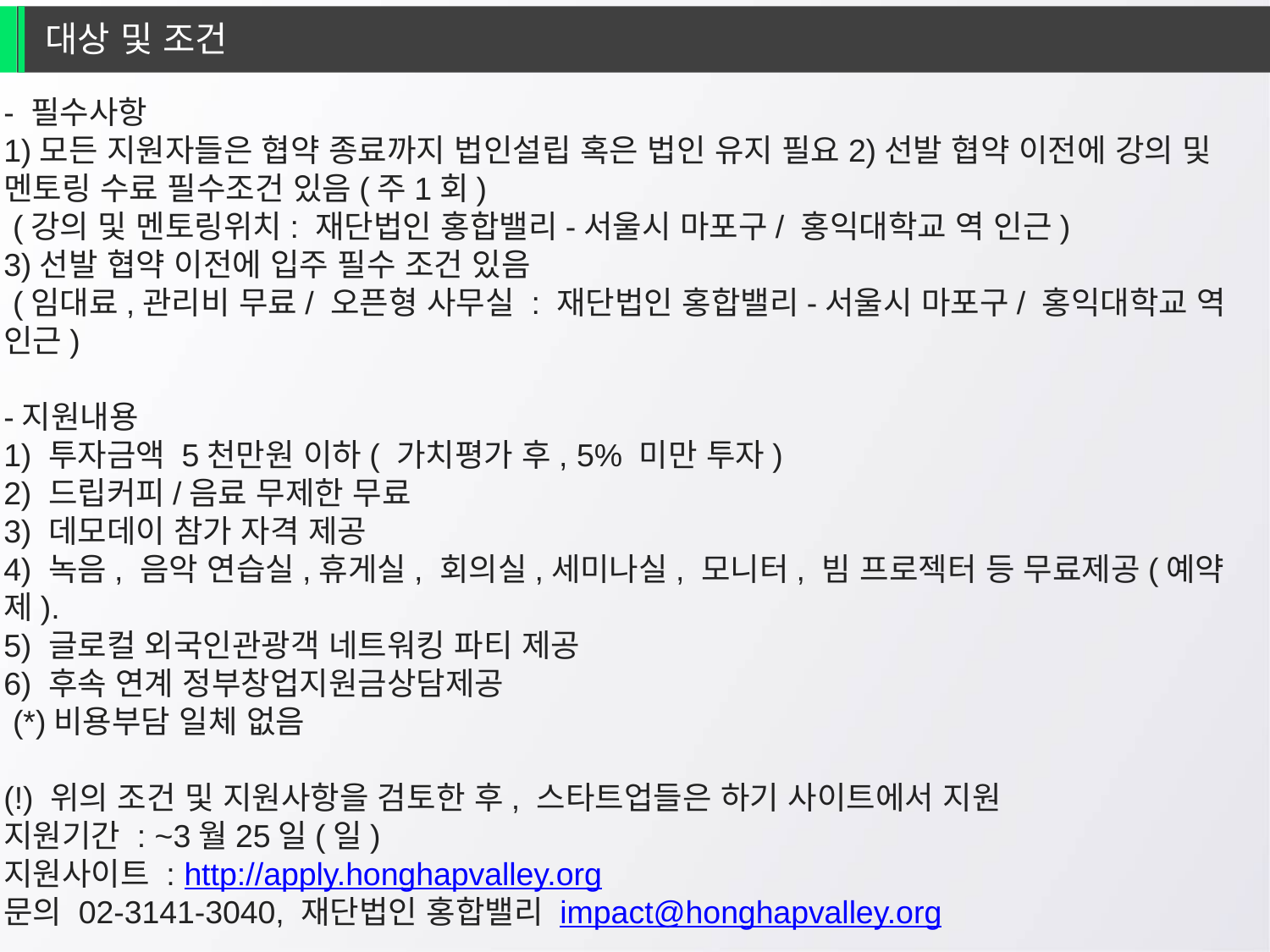

대상 및 조건
- 필수사항
1)모든 지원자들은 협약 종료까지 법인설립 혹은 법인 유지 필요2)선발 협약 이전에 강의 및 멘토링 수료 필수조건 있음(주1회)
 (강의 및 멘토링위치: 재단법인 홍합밸리-서울시 마포구/ 홍익대학교 역 인근)
3)선발 협약 이전에 입주 필수 조건 있음
 (임대료,관리비 무료/ 오픈형 사무실 : 재단법인 홍합밸리-서울시 마포구/ 홍익대학교 역 인근)
-지원내용
1) 투자금액 5천만원 이하( 가치평가 후, 5% 미만 투자)
2) 드립커피/음료 무제한 무료
3) 데모데이 참가 자격 제공
4) 녹음, 음악 연습실,휴게실, 회의실,세미나실, 모니터, 빔 프로젝터 등 무료제공(예약제).
5) 글로컬 외국인관광객 네트워킹 파티 제공
6) 후속 연계 정부창업지원금상담제공
 (*)비용부담 일체 없음
(!) 위의 조건 및 지원사항을 검토한 후, 스타트업들은 하기 사이트에서 지원
지원기간 : ~3월25일(일)
지원사이트 : http://apply.honghapvalley.org
문의 02-3141-3040, 재단법인 홍합밸리 impact@honghapvalley.org